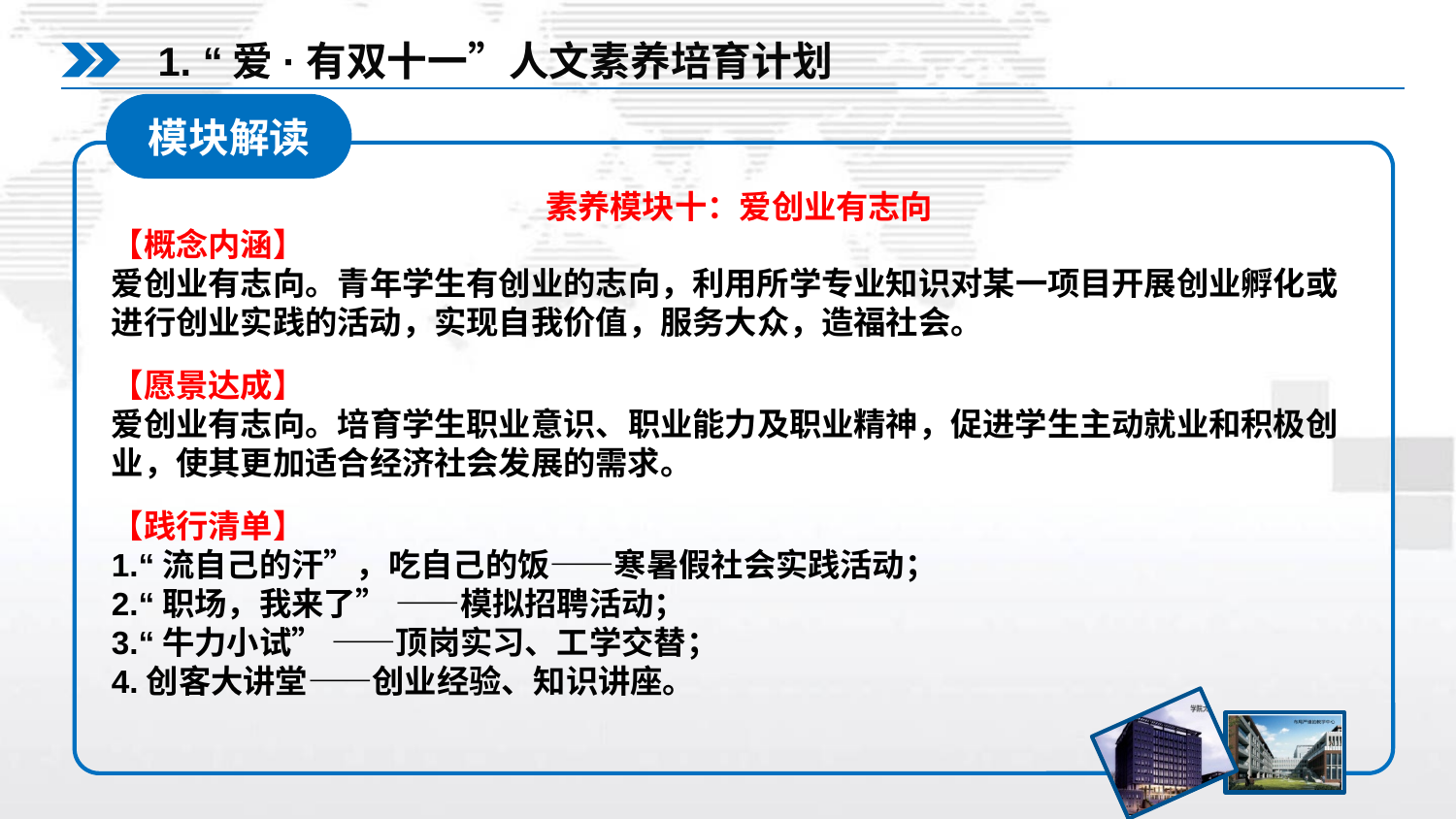

1. “爱·有双十一”人文素养培育计划

模块解读

素养模块十：爱创业有志向
【概念内涵】
爱创业有志向。青年学生有创业的志向，利用所学专业知识对某一项目开展创业孵化或进行创业实践的活动，实现自我价值，服务大众，造福社会。

【愿景达成】
爱创业有志向。培育学生职业意识、职业能力及职业精神，促进学生主动就业和积极创业，使其更加适合经济社会发展的需求。

【践行清单】
1.“流自己的汗”，吃自己的饭——寒暑假社会实践活动；
2.“职场，我来了” ——模拟招聘活动；
3.“牛力小试” ——顶岗实习、工学交替；
4.创客大讲堂——创业经验、知识讲座。